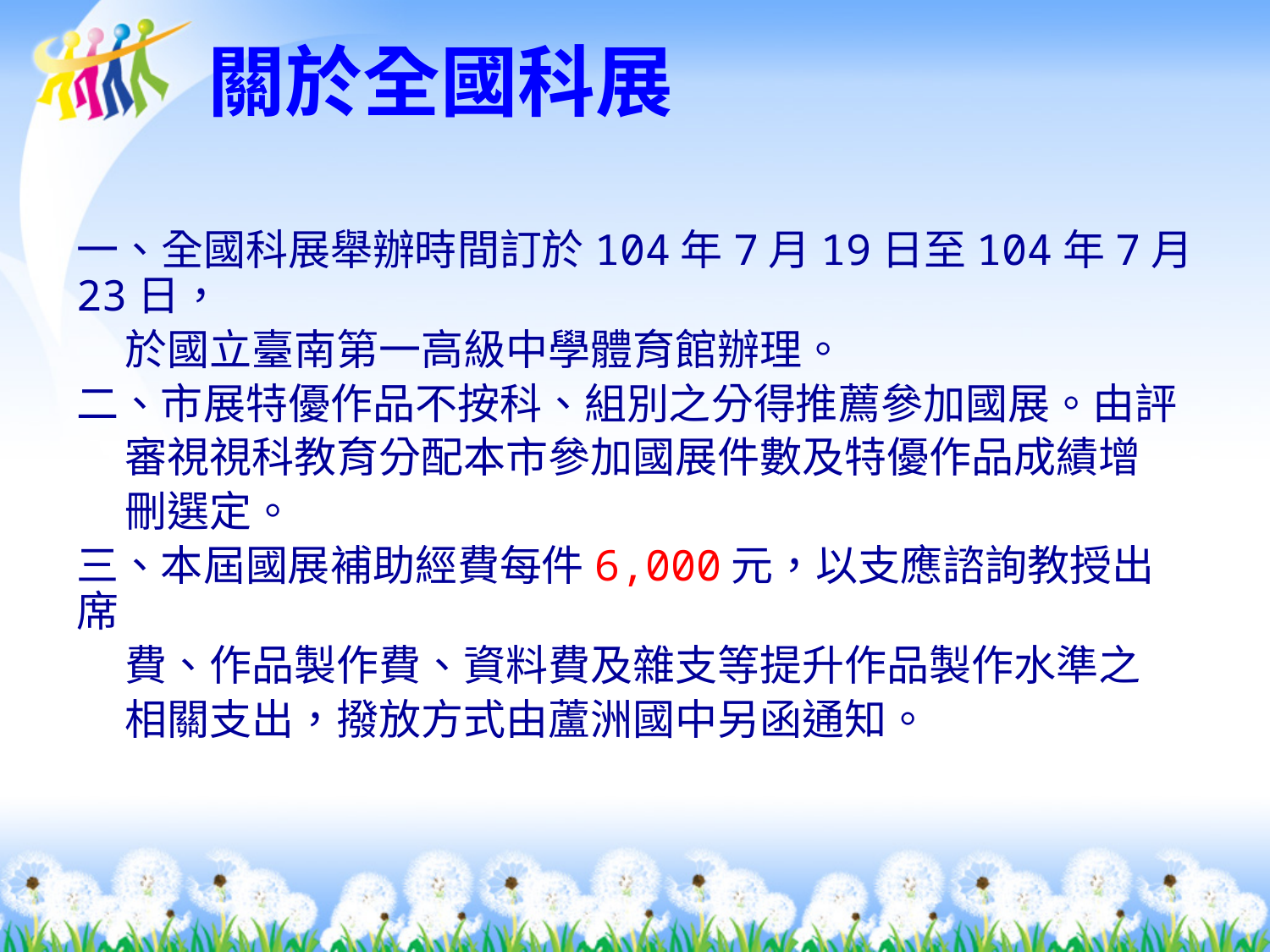

一、全國科展舉辦時間訂於104年7月19日至104年7月23日，
    於國立臺南第一高級中學體育館辦理。
二、市展特優作品不按科、組別之分得推薦參加國展。由評
    審視視科教育分配本市參加國展件數及特優作品成績增
    刪選定。
三、本屆國展補助經費每件6,000元，以支應諮詢教授出席
    費、作品製作費、資料費及雜支等提升作品製作水準之
    相關支出，撥放方式由蘆洲國中另函通知。
關於全國科展